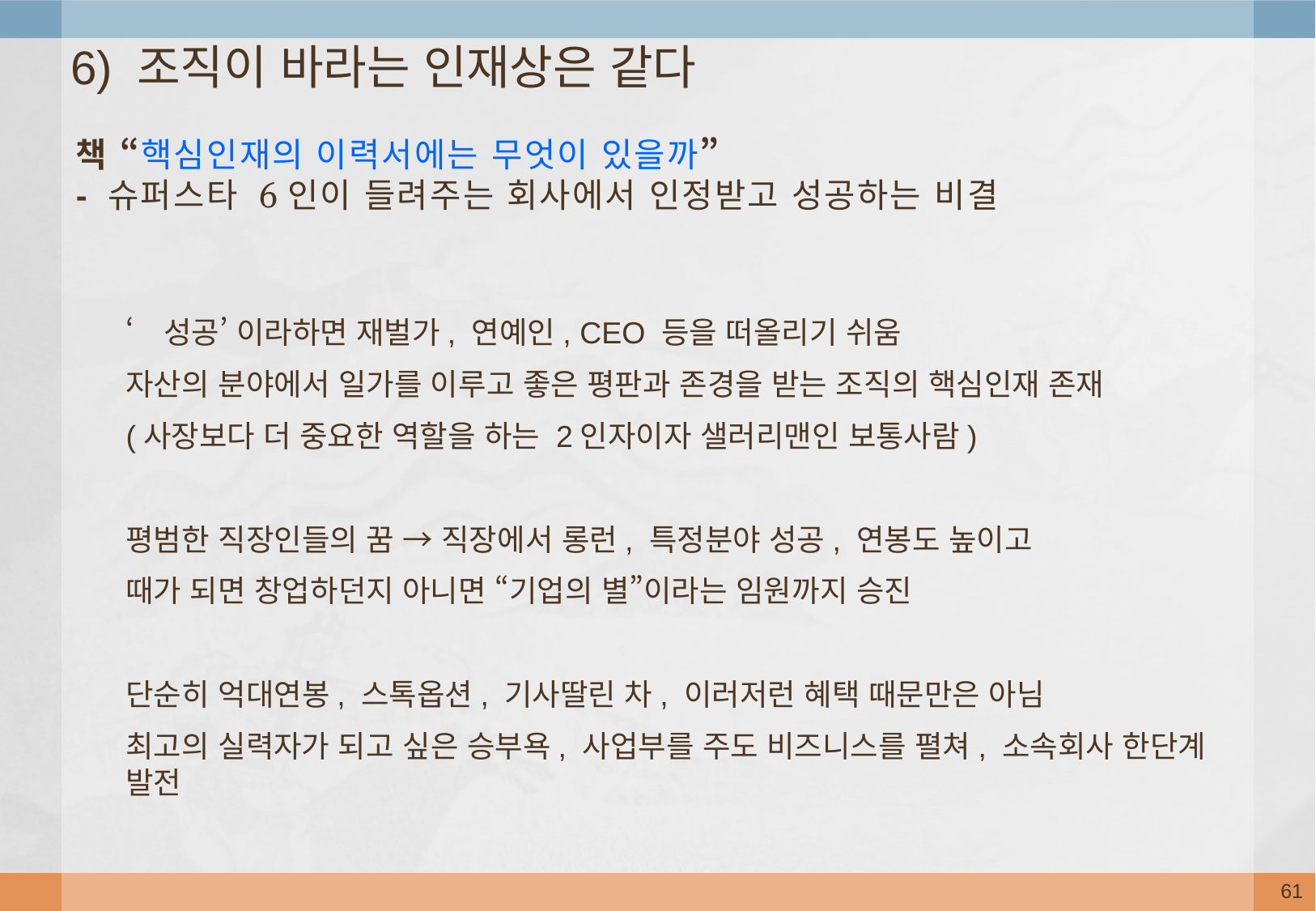

6) 조직이 바라는 인재상은 같다
# 책 “핵심인재의 이력서에는 무엇이 있을까” - 슈퍼스타 6인이 들려주는 회사에서 인정받고 성공하는 비결
‘성공’ 이라하면 재벌가, 연예인, CEO 등을 떠올리기 쉬움
자산의 분야에서 일가를 이루고 좋은 평판과 존경을 받는 조직의 핵심인재 존재
(사장보다 더 중요한 역할을 하는 2인자이자 샐러리맨인 보통사람)

평범한 직장인들의 꿈 → 직장에서 롱런, 특정분야 성공, 연봉도 높이고
때가 되면 창업하던지 아니면 “기업의 별”이라는 임원까지 승진

단순히 억대연봉, 스톡옵션, 기사딸린 차, 이러저런 혜택 때문만은 아님
최고의 실력자가 되고 싶은 승부욕, 사업부를 주도 비즈니스를 펼쳐, 소속회사 한단계 발전
61